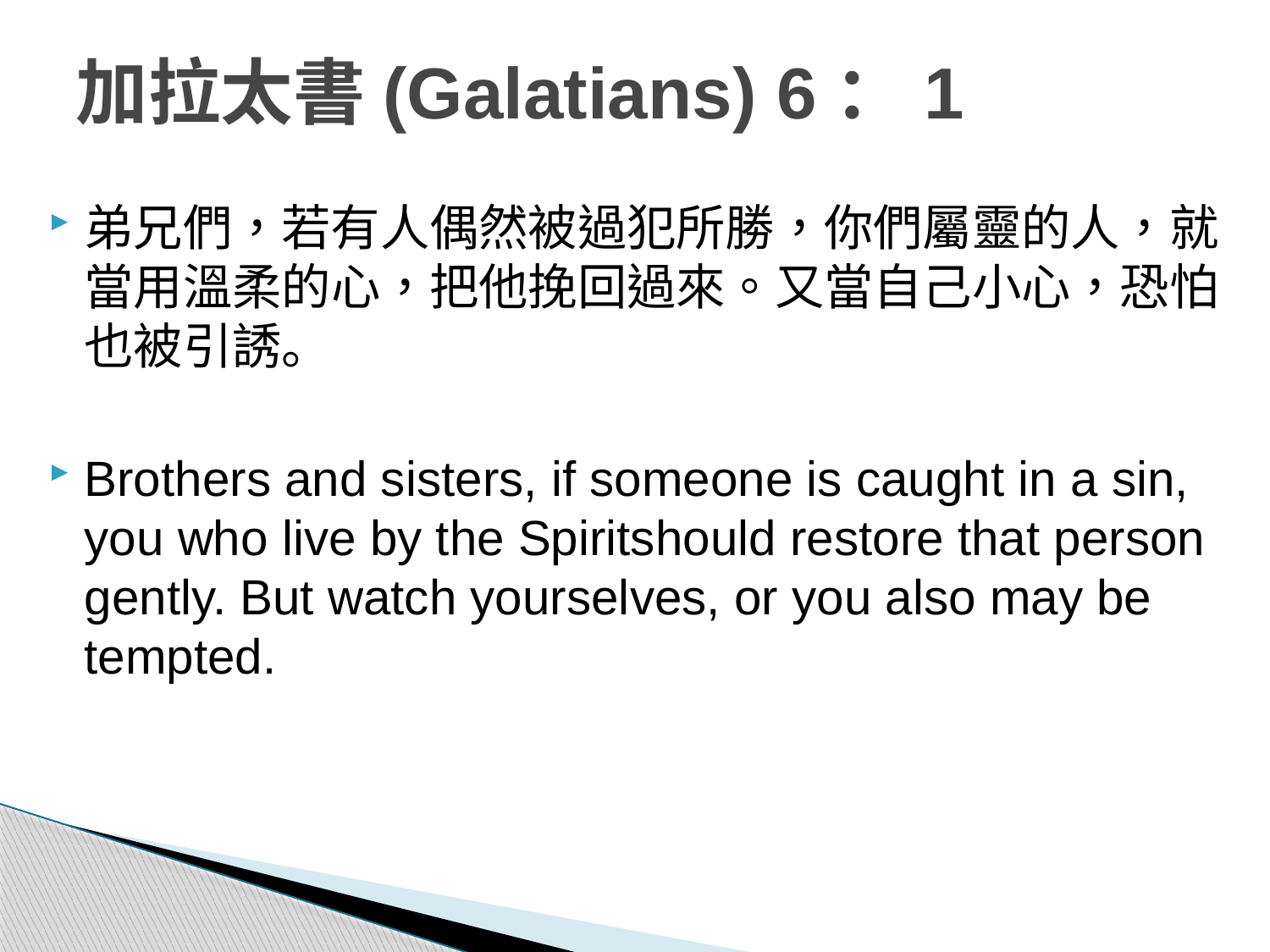

# 加拉太書(Galatians) 6：1
弟兄們，若有人偶然被過犯所勝，你們屬靈的人，就當用溫柔的心，把他挽回過來。又當自己小心，恐怕也被引誘。

Brothers and sisters, if someone is caught in a sin, you who live by the Spiritshould restore that person gently. But watch yourselves, or you also may be tempted.